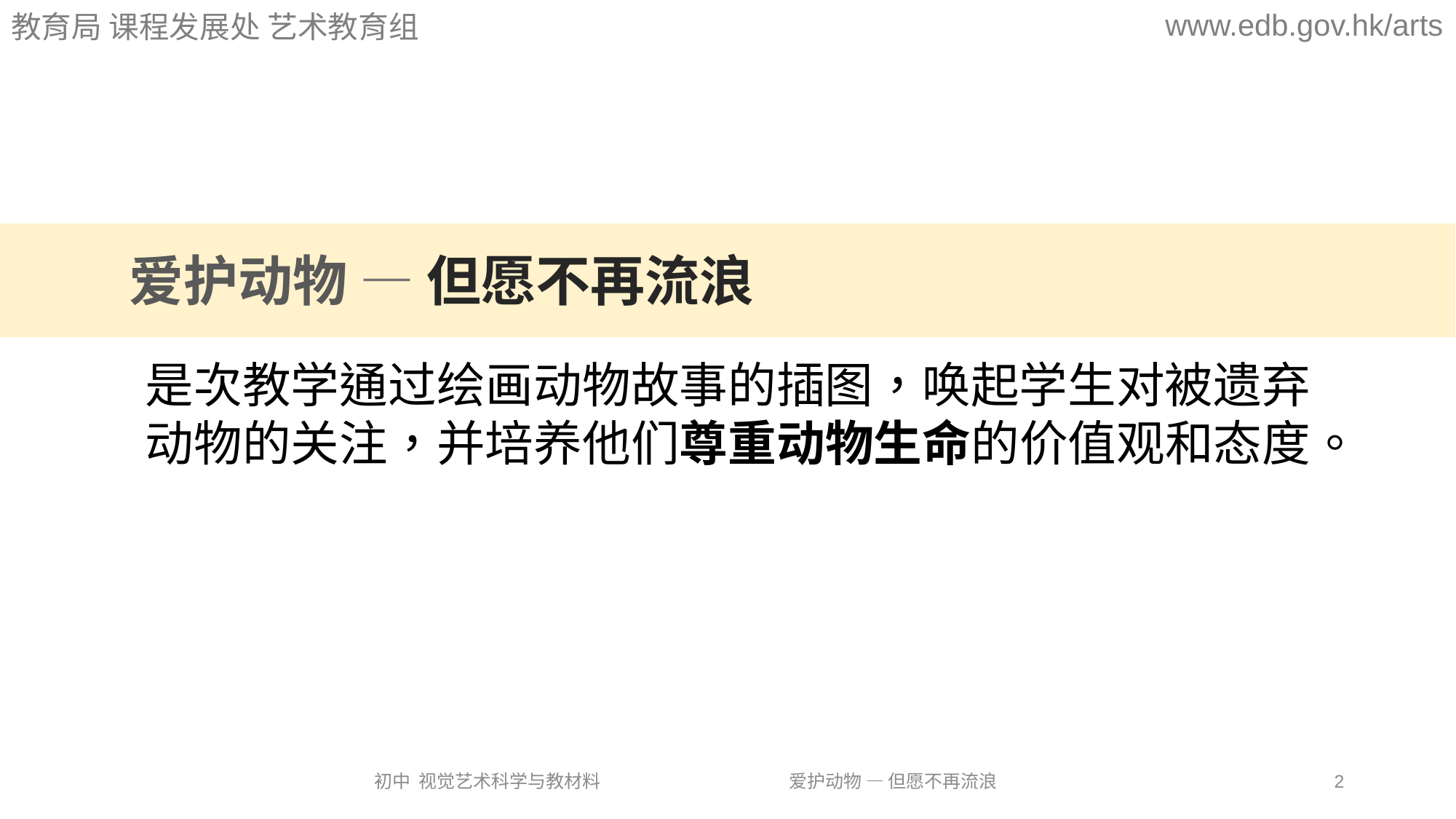

www.edb.gov.hk/arts
教育局 课程发展处 艺术教育组

爱护动物 — 但愿不再流浪

是次教学通过绘画动物故事的插图，唤起学生对被遗弃动物的关注，并培养他们尊重动物生命的价值观和态度。

初中  视觉艺术科学与教材料
爱护动物 — 但愿不再流浪
2